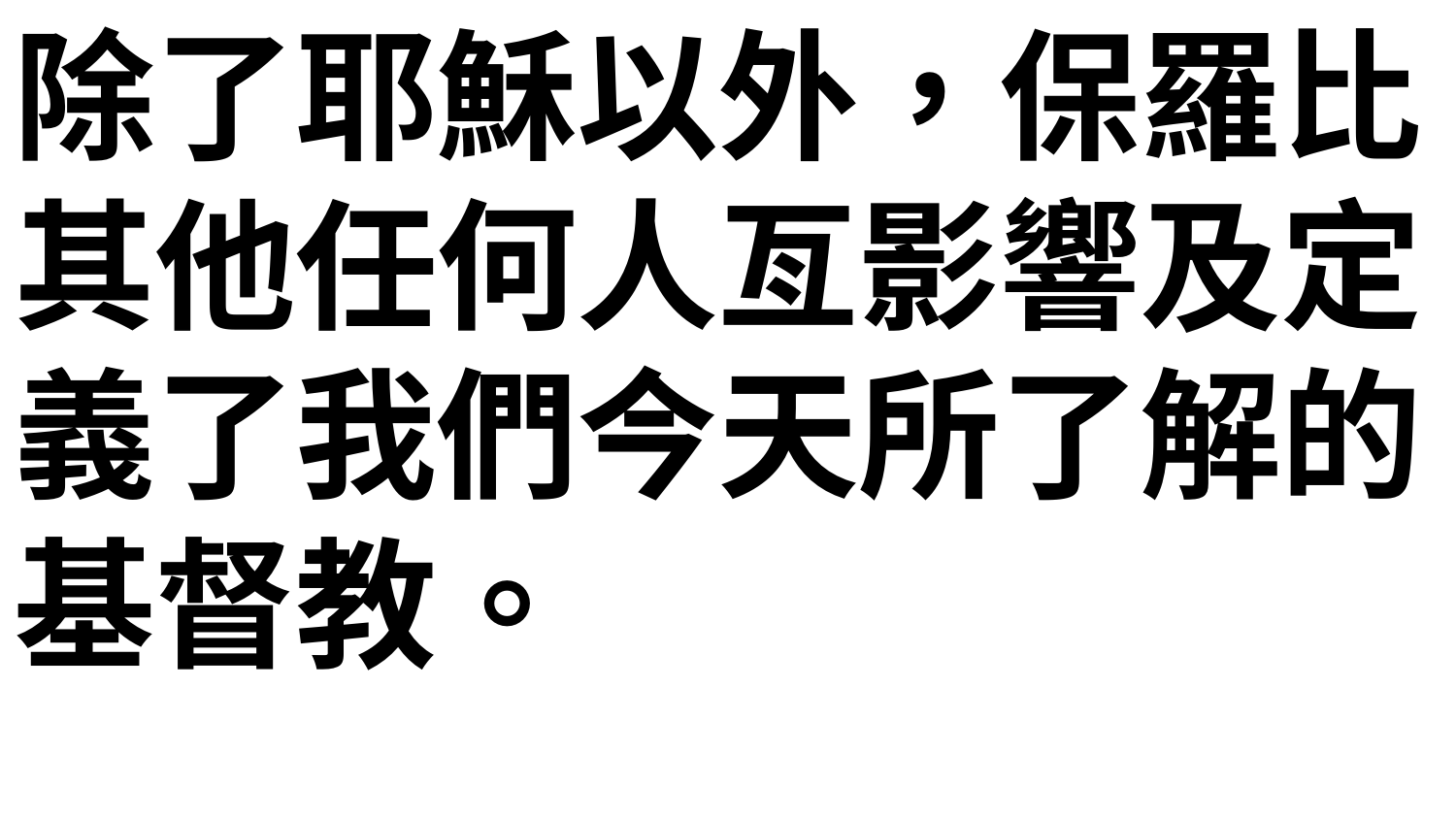

除了耶穌以外，保羅比其他任何人亙影響及定義了我們今天所了解的基督教。